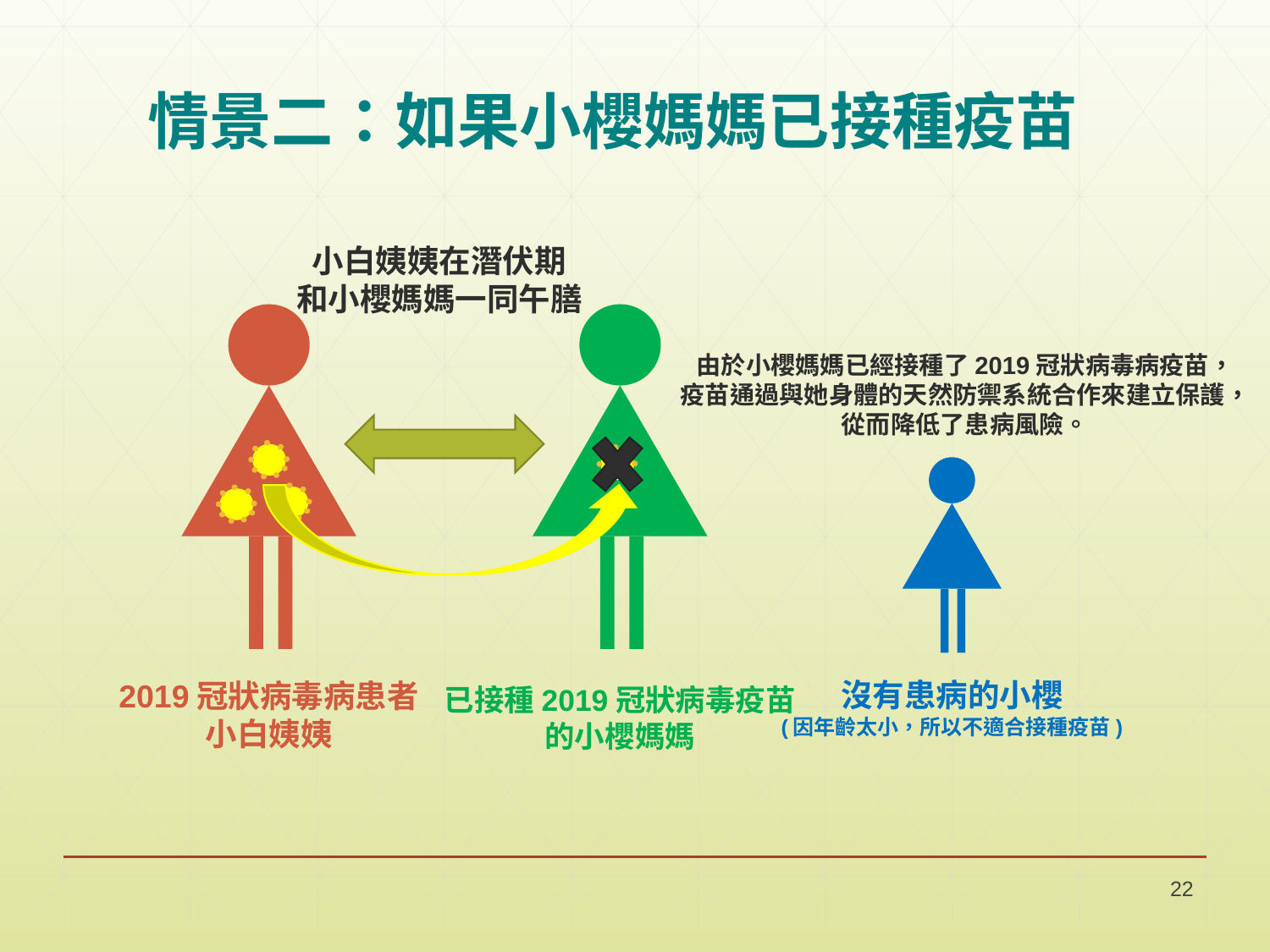

# 情景二：如果小櫻媽媽已接種疫苗
小白姨姨在潛伏期
和小櫻媽媽一同午膳

由於小櫻媽媽已經接種了2019冠狀病毒病疫苗，
疫苗通過與她身體的天然防禦系統合作來建立保護，
從而降低了患病風險。

沒有患病的小櫻
(因年齡太小，所以不適合接種疫苗)
2019冠狀病毒病患者
小白姨姨
已接種2019冠狀病毒疫苗
的小櫻媽媽
22